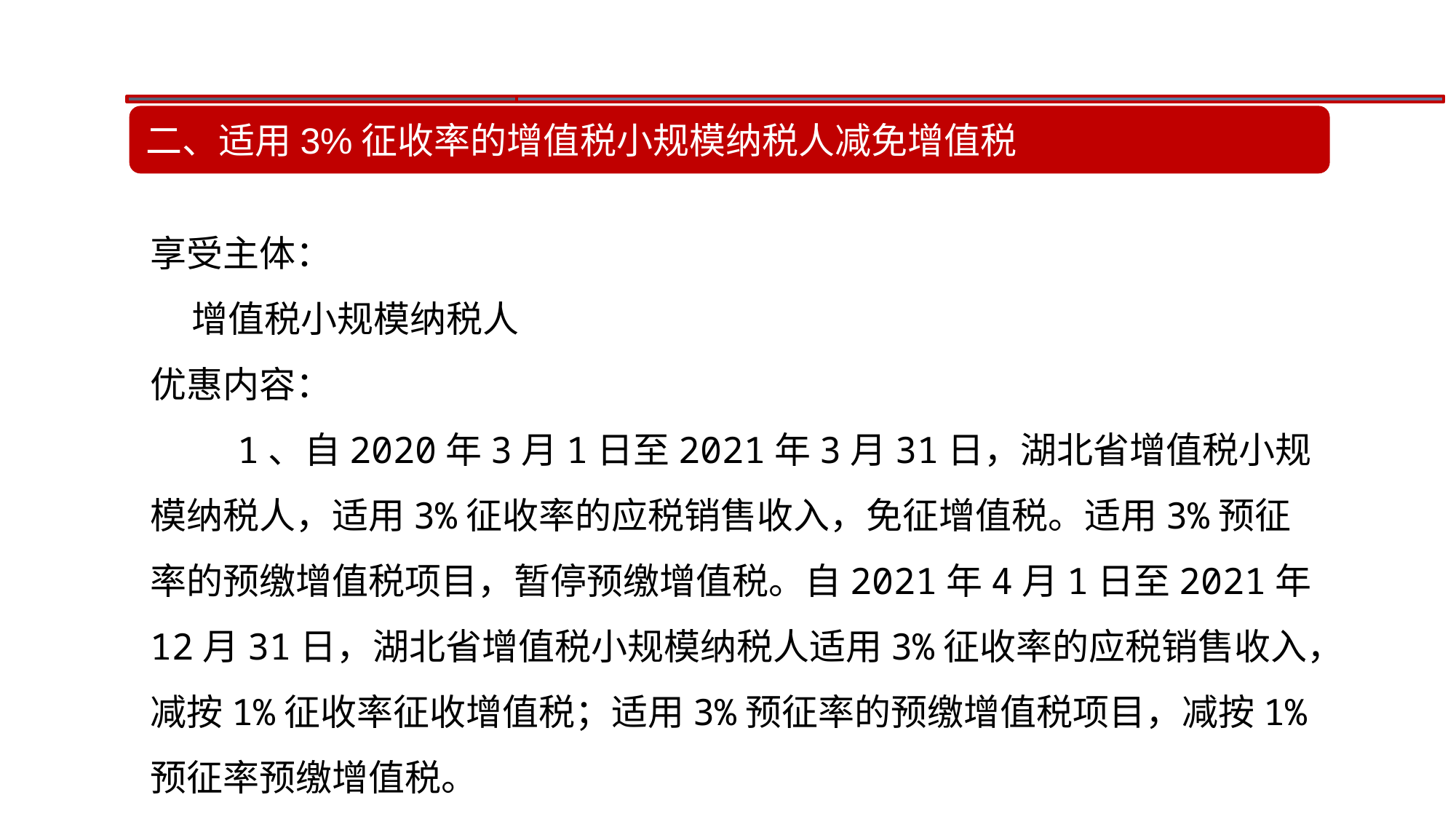

二、适用3%征收率的增值税小规模纳税人减免增值税
享受主体：
    增值税小规模纳税人
优惠内容：
    1、自2020年3月1日至2021年3月31日，湖北省增值税小规模纳税人，适用3%征收率的应税销售收入，免征增值税。适用3%预征率的预缴增值税项目，暂停预缴增值税。自2021年4月1日至2021年12月31日，湖北省增值税小规模纳税人适用3%征收率的应税销售收入，减按1%征收率征收增值税；适用3%预征率的预缴增值税项目，减按1%预征率预缴增值税。